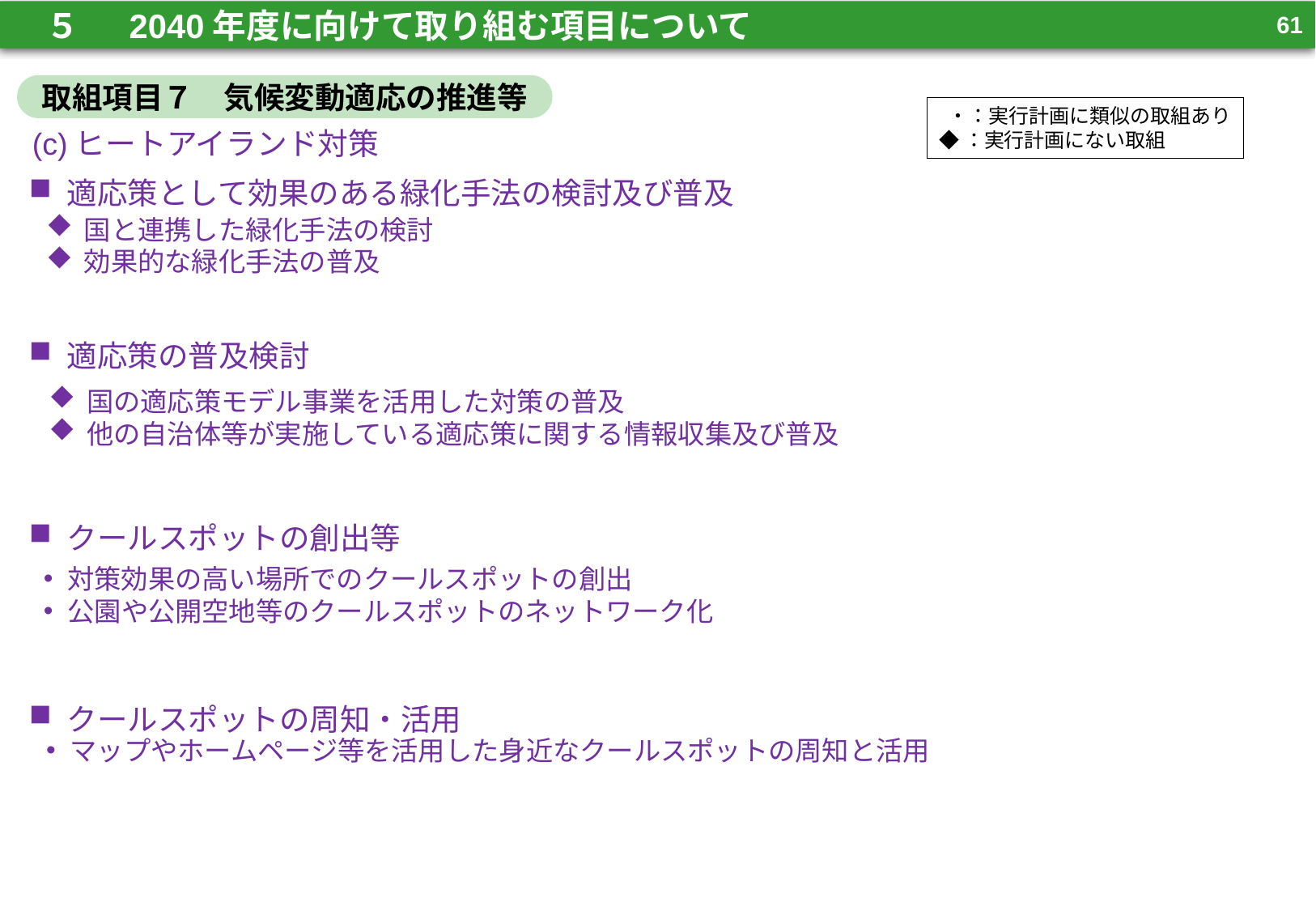

61
　５　 2040年度に向けて取り組む項目について
61
取組項目７　気候変動適応の推進等
 ・：実行計画に類似の取組あり
◆：実行計画にない取組
(c)ヒートアイランド対策
適応策として効果のある緑化手法の検討及び普及
国と連携した緑化手法の検討
効果的な緑化手法の普及
適応策の普及検討
国の適応策モデル事業を活用した対策の普及
他の自治体等が実施している適応策に関する情報収集及び普及
クールスポットの創出等
対策効果の高い場所でのクールスポットの創出
公園や公開空地等のクールスポットのネットワーク化
クールスポットの周知・活用
マップやホームページ等を活用した身近なクールスポットの周知と活用